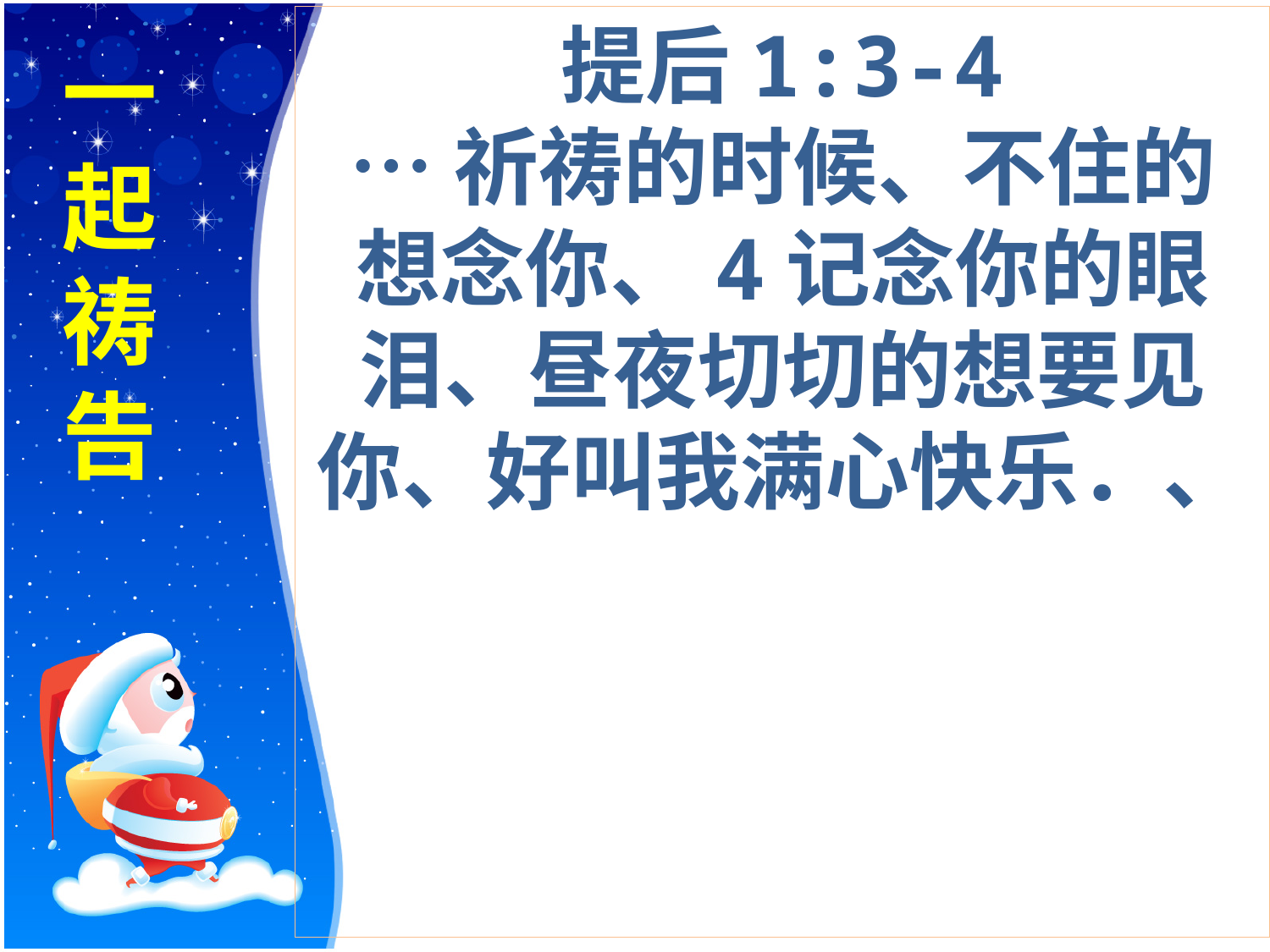

提后1:3-4
…祈祷的时候、不住的想念你、4记念你的眼泪、昼夜切切的想要见你、好叫我满心快乐．、
一起祷告